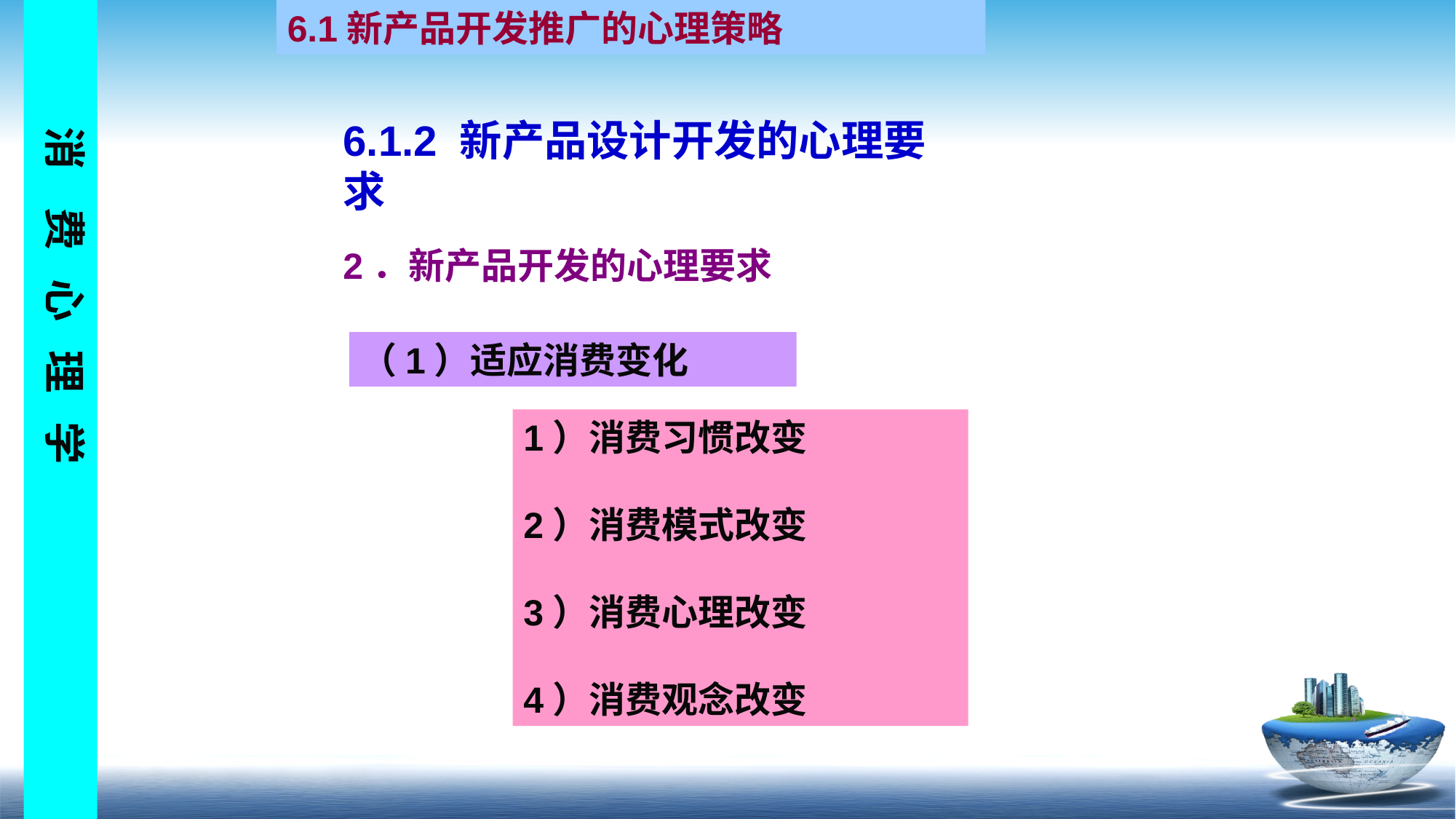

6.1新产品开发推广的心理策略
6.1.2 新产品设计开发的心理要求
2．新产品开发的心理要求
（1）适应消费变化
1）消费习惯改变

2）消费模式改变

3）消费心理改变

4）消费观念改变